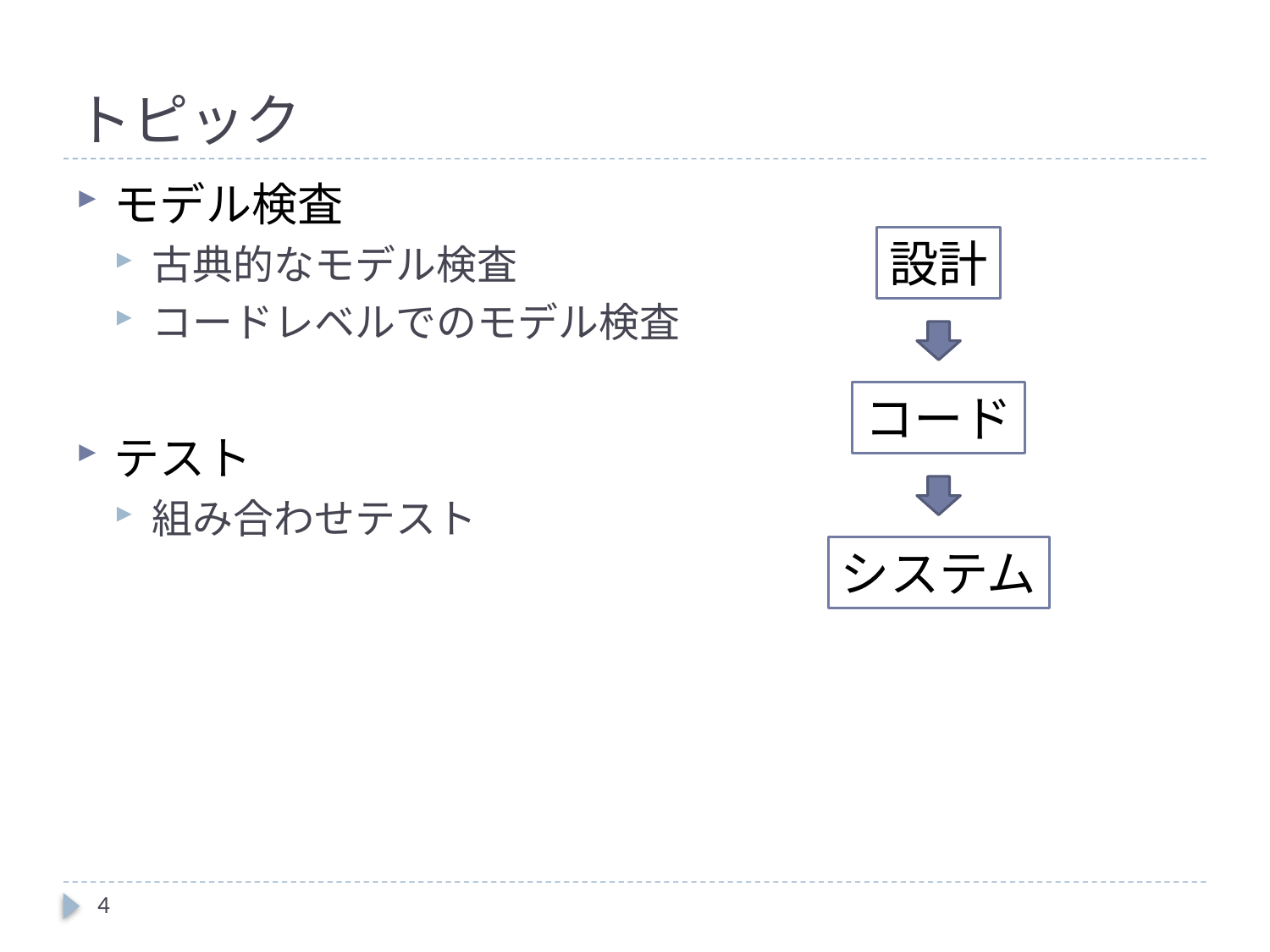

# トピック
モデル検査
古典的なモデル検査
コードレベルでのモデル検査

テスト
組み合わせテスト
設計

コード

システム
4